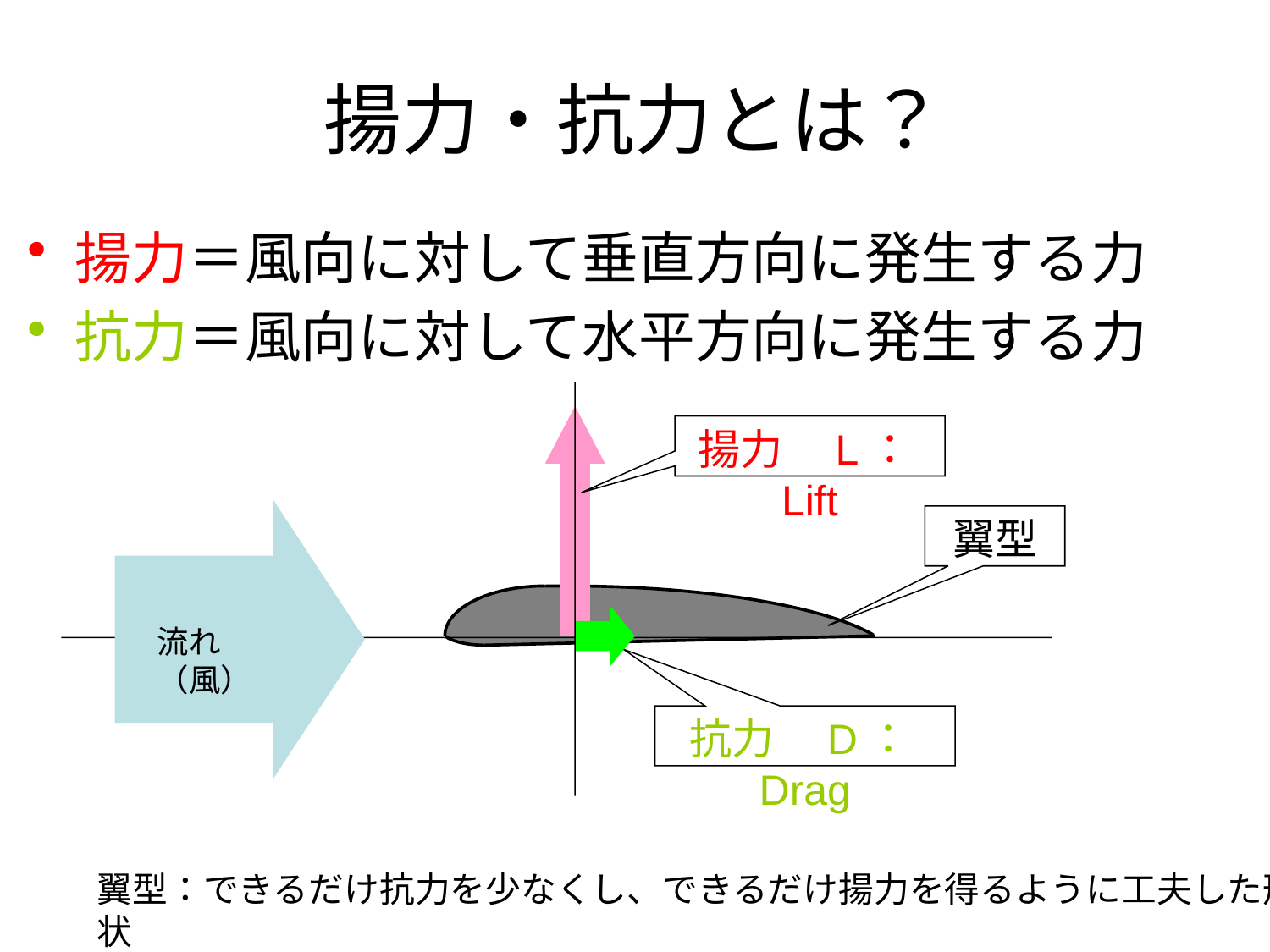

# 揚力・抗力とは？
揚力＝風向に対して垂直方向に発生する力
抗力＝風向に対して水平方向に発生する力

揚力　L：Lift

翼型

流れ（風）

抗力　D：Drag
翼型：できるだけ抗力を少なくし、できるだけ揚力を得るように工夫した形状